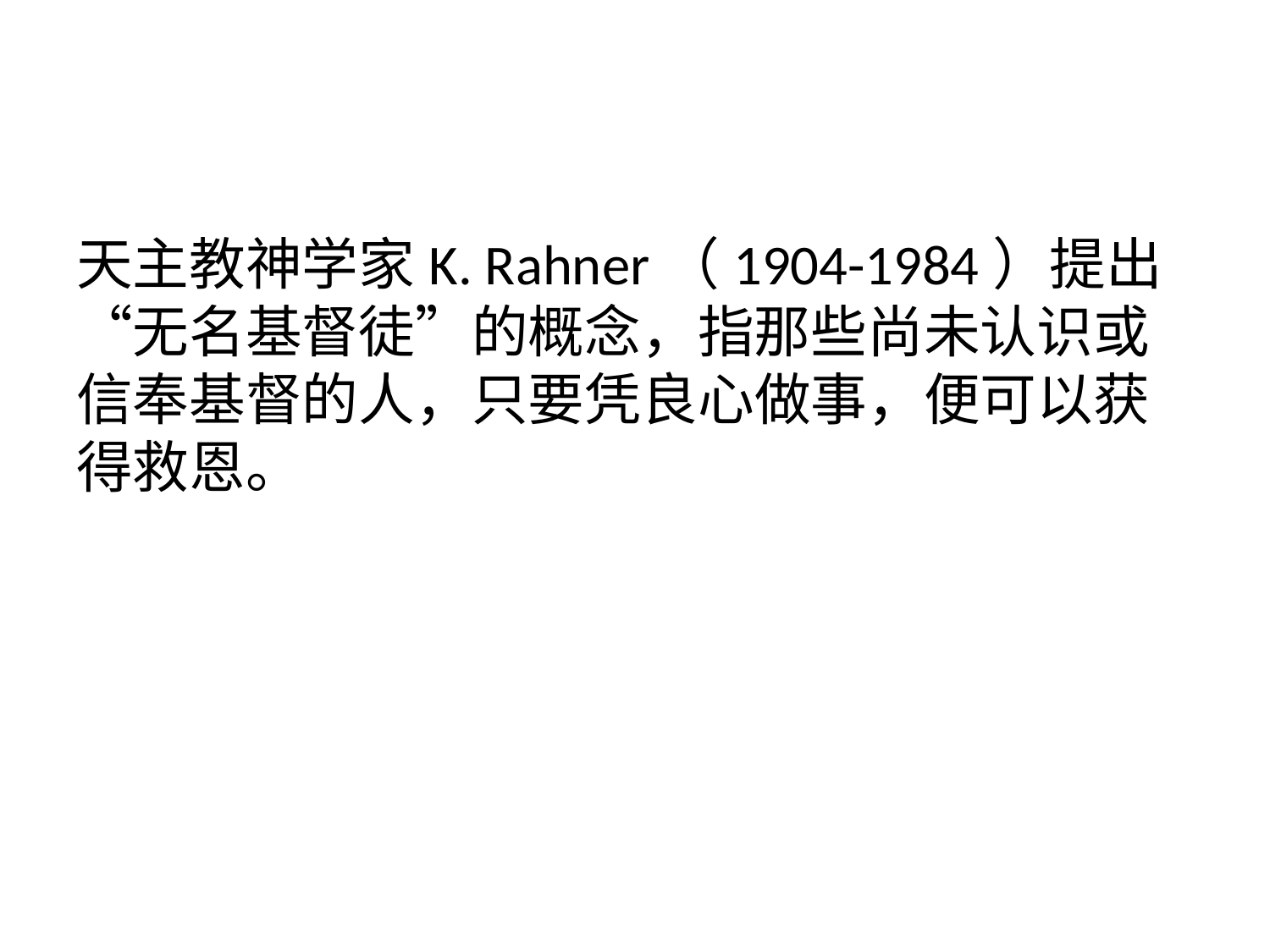

#
天主教神学家K. Rahner（1904-1984）提出“无名基督徒”的概念，指那些尚未认识或信奉基督的人，只要凭良心做事，便可以获得救恩。